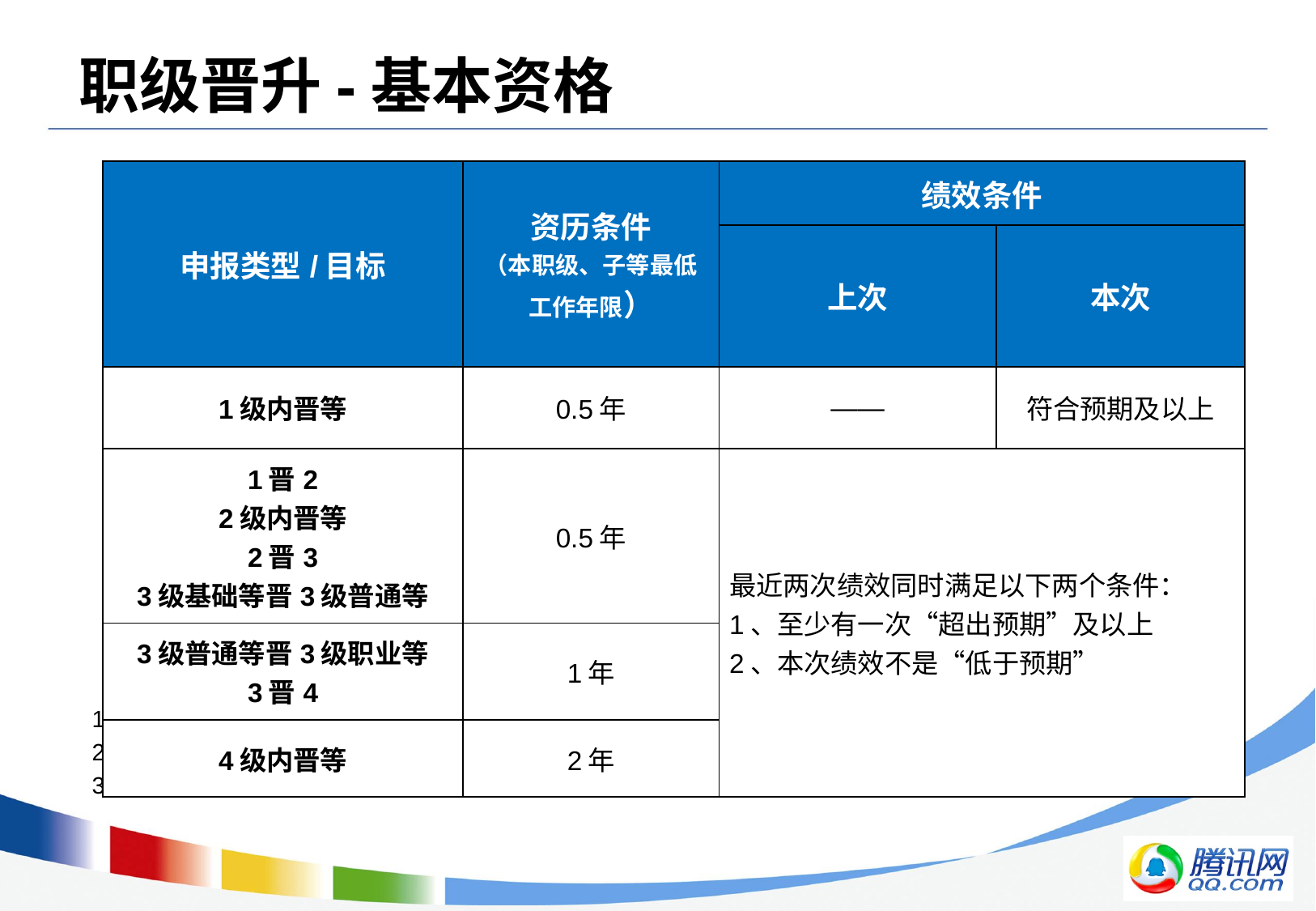

职级晋升-基本资格
| 申报类型/目标 | 资历条件 （本职级、子等最低工作年限） | 绩效条件 |  |
| --- | --- | --- | --- |
|  |  | 上次 | 本次 |
| 1级内晋等 | 0.5年 | —— | 符合预期及以上 |
| 1晋2 2级内晋等 2晋3 3级基础等晋3级普通等 | 0.5年 | 最近两次绩效同时满足以下两个条件： 1、至少有一次“超出预期”及以上 2、本次绩效不是“低于预期” |  |
| 3级普通等晋3级职业等 3晋4 | 1年 |  |  |
| 4级内晋等 | 2年 |  |  |
员工只能逐等申报，且应满足基本资格条件
但部门可以对符合相关条件的员工给予快速发展通道或特殊申报机会（具体见下页）
特殊申报适用于有特殊贡献、潜力高发展迅速、或当前职级严重滞后于实际能力的员工